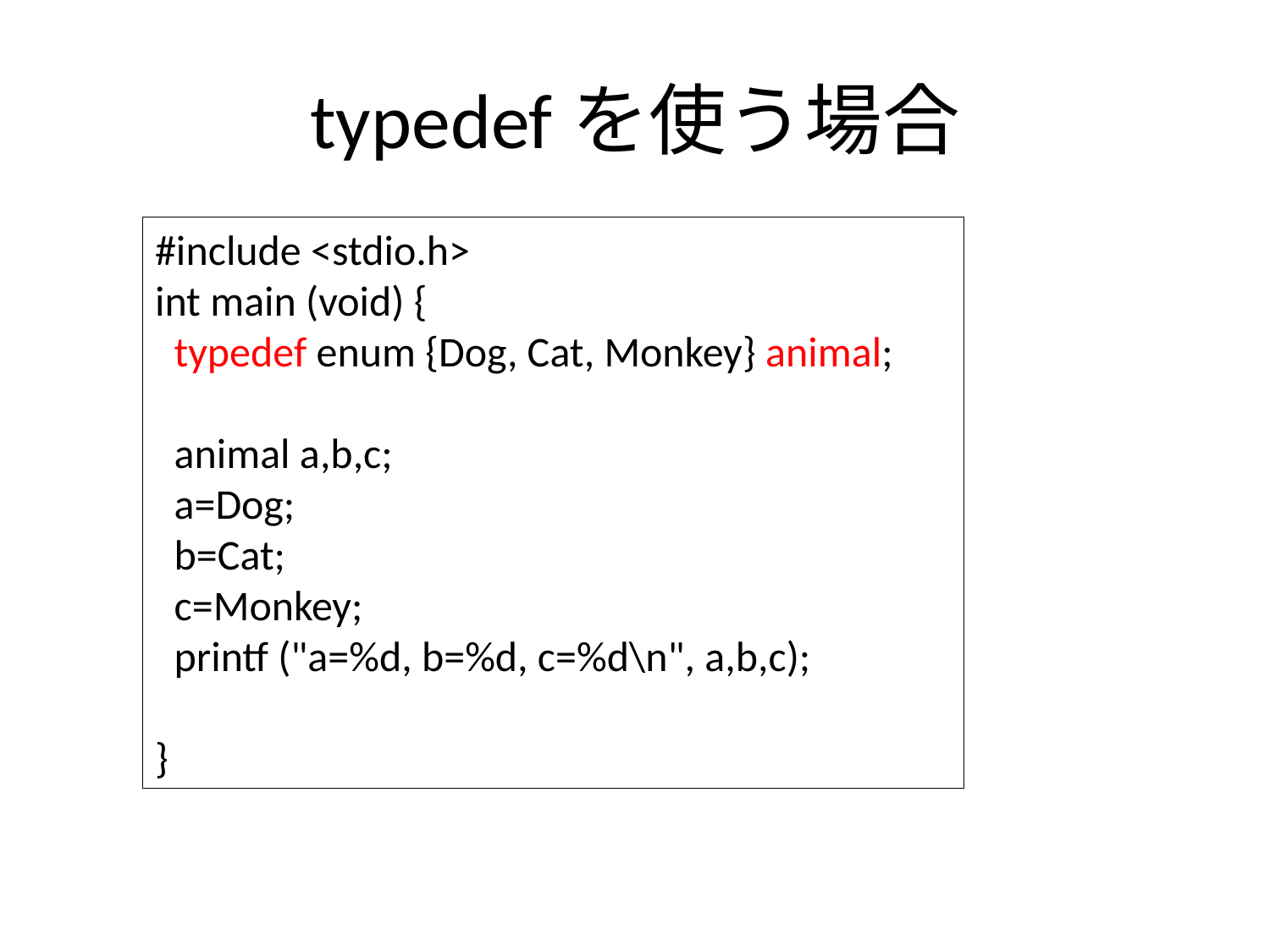

# typedefを使う場合
#include <stdio.h>
int main (void) {
  typedef enum {Dog, Cat, Monkey} animal;
  animal a,b,c;
  a=Dog;
  b=Cat;
  c=Monkey;
  printf ("a=%d, b=%d, c=%d\n", a,b,c);
}